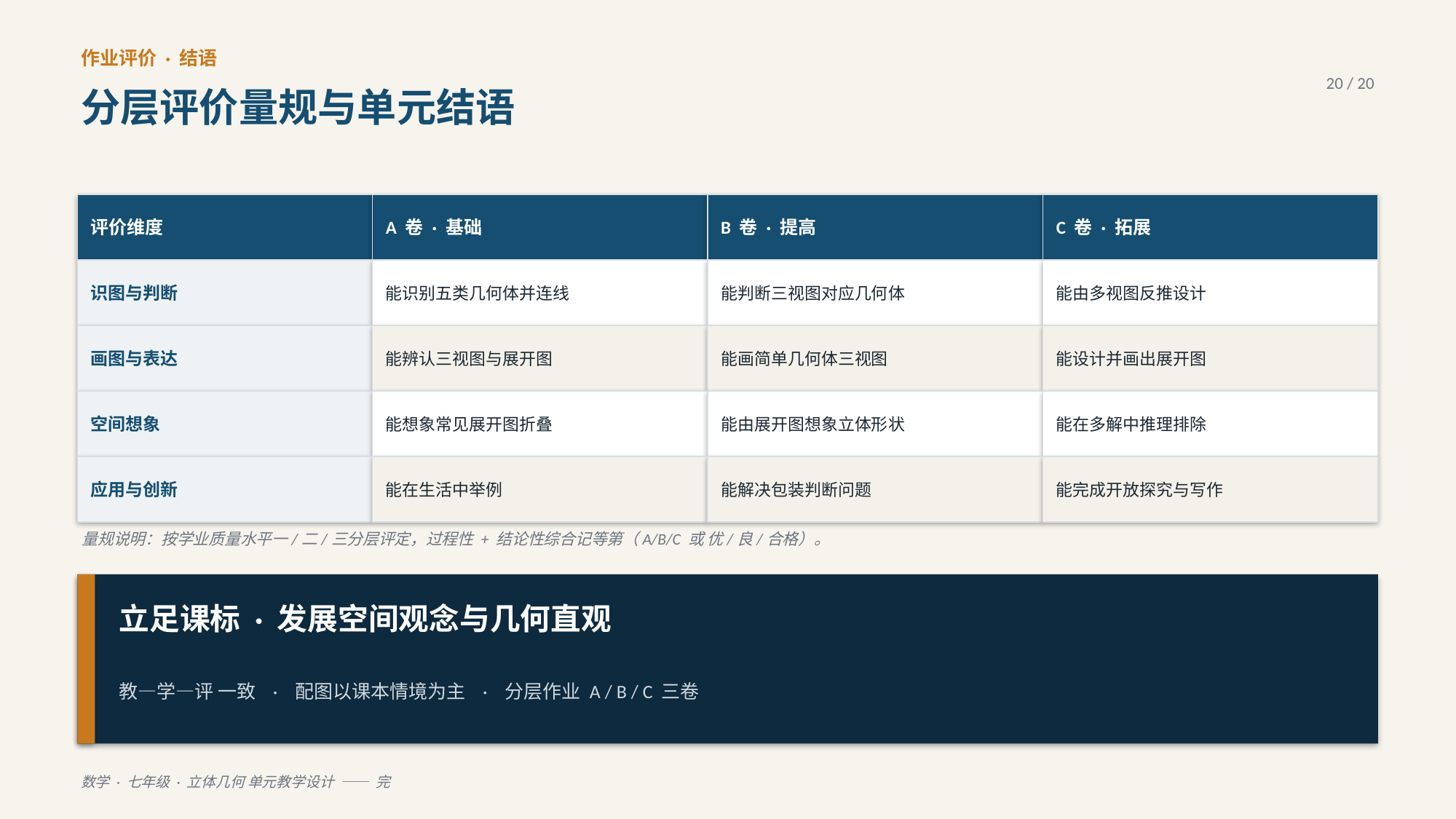

作业评价 · 结语
20 / 20
分层评价量规与单元结语

评价维度

A 卷 · 基础

B 卷 · 提高

C 卷 · 拓展

识图与判断

能识别五类几何体并连线

能判断三视图对应几何体

能由多视图反推设计

画图与表达

能辨认三视图与展开图

能画简单几何体三视图

能设计并画出展开图

空间想象

能想象常见展开图折叠

能由展开图想象立体形状

能在多解中推理排除

应用与创新

能在生活中举例

能解决包装判断问题

能完成开放探究与写作
量规说明：按学业质量水平一/二/三分层评定，过程性 + 结论性综合记等第（A/B/C 或 优/良/合格）。

立足课标 · 发展空间观念与几何直观
教—学—评 一致   ·   配图以课本情境为主   ·   分层作业 A / B / C 三卷
数学 · 七年级 · 立体几何 单元教学设计  ——  完